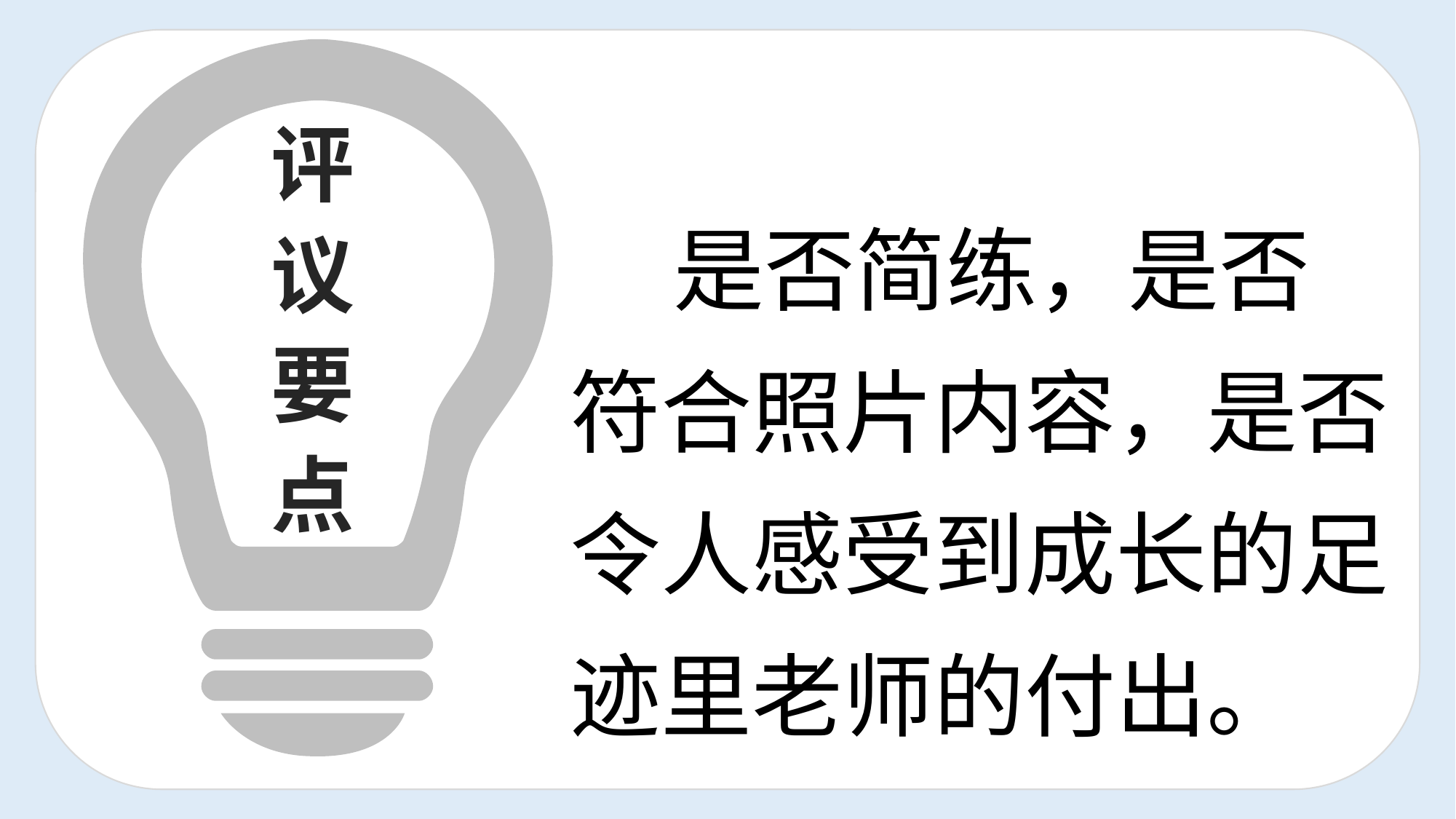

是否简练，是否符合照片内容，是否令人感受到成长的足迹里老师的付出

评
议
要
点

    是否简练，是否符合照片内容，是否令人感受到成长的足迹里老师的付出。